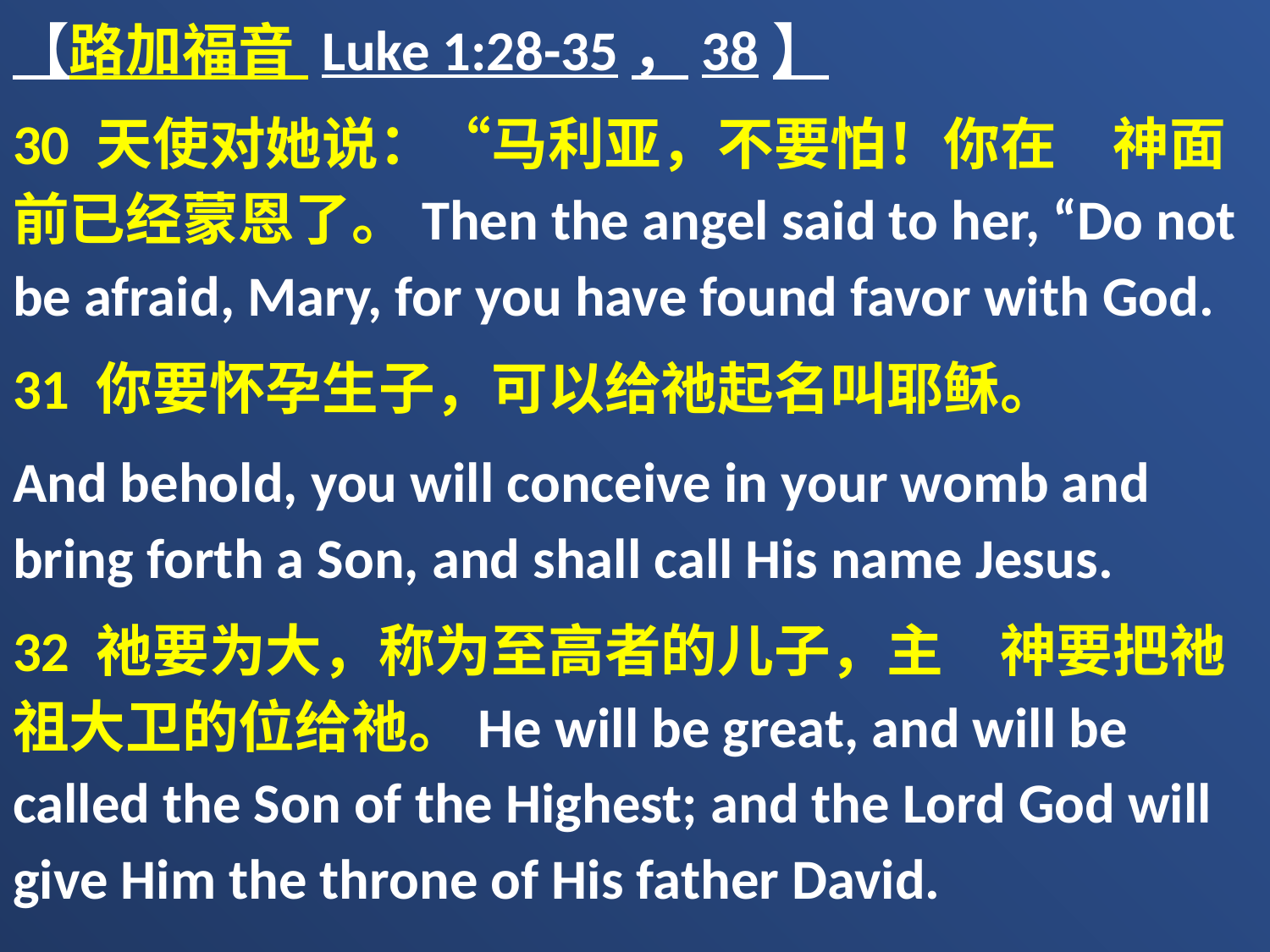

【路加福音 Luke 1:28-35，38】
30 天使对她说：“马利亚，不要怕！你在　神面前已经蒙恩了。Then the angel said to her, “Do not be afraid, Mary, for you have found favor with God.
31 你要怀孕生子，可以给祂起名叫耶稣。
And behold, you will conceive in your womb and bring forth a Son, and shall call His name Jesus.
32 祂要为大，称为至高者的儿子，主　神要把祂祖大卫的位给祂。He will be great, and will be called the Son of the Highest; and the Lord God will give Him the throne of His father David.